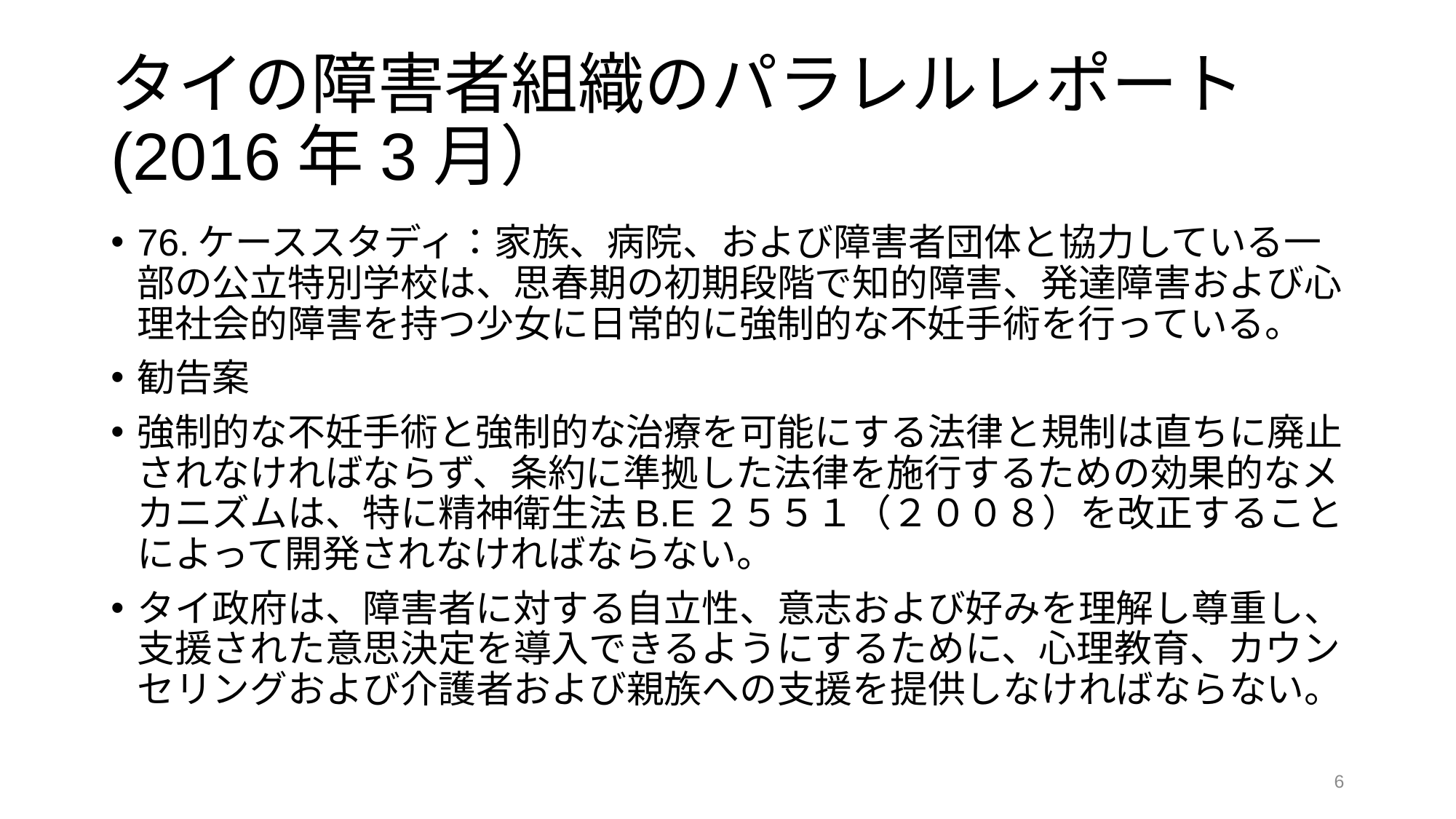

# タイの障害者組織のパラレルレポート (2016年3月）
76.ケーススタディ：家族、病院、および障害者団体と協力している一部の公立特別学校は、思春期の初期段階で知的障害、発達障害および心理社会的障害を持つ少女に日常的に強制的な不妊手術を行っている。
勧告案
強制的な不妊手術と強制的な治療を可能にする法律と規制は直ちに廃止されなければならず、条約に準拠した法律を施行するための効果的なメカニズムは、特に精神衛生法B.E２５５１（２００８）を改正することによって開発されなければならない。
タイ政府は、障害者に対する自立性、意志および好みを理解し尊重し、支援された意思決定を導入できるようにするために、心理教育、カウンセリングおよび介護者および親族への支援を提供しなければならない。
6